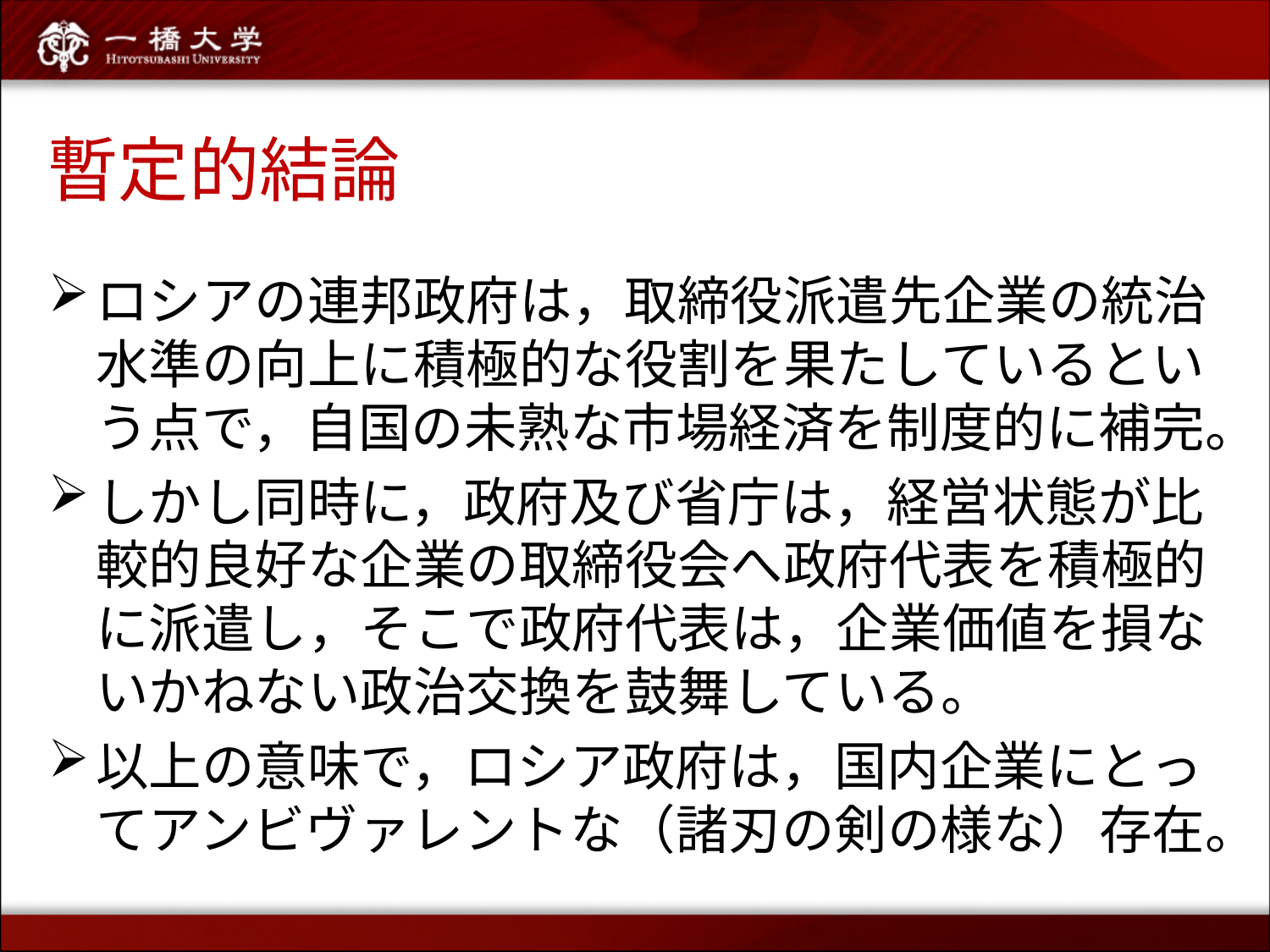

# 暫定的結論
ロシアの連邦政府は，取締役派遣先企業の統治水準の向上に積極的な役割を果たしているという点で，自国の未熟な市場経済を制度的に補完。
しかし同時に，政府及び省庁は，経営状態が比較的良好な企業の取締役会へ政府代表を積極的に派遣し，そこで政府代表は，企業価値を損ないかねない政治交換を鼓舞している。
以上の意味で，ロシア政府は，国内企業にとってアンビヴァレントな（諸刃の剣の様な）存在。